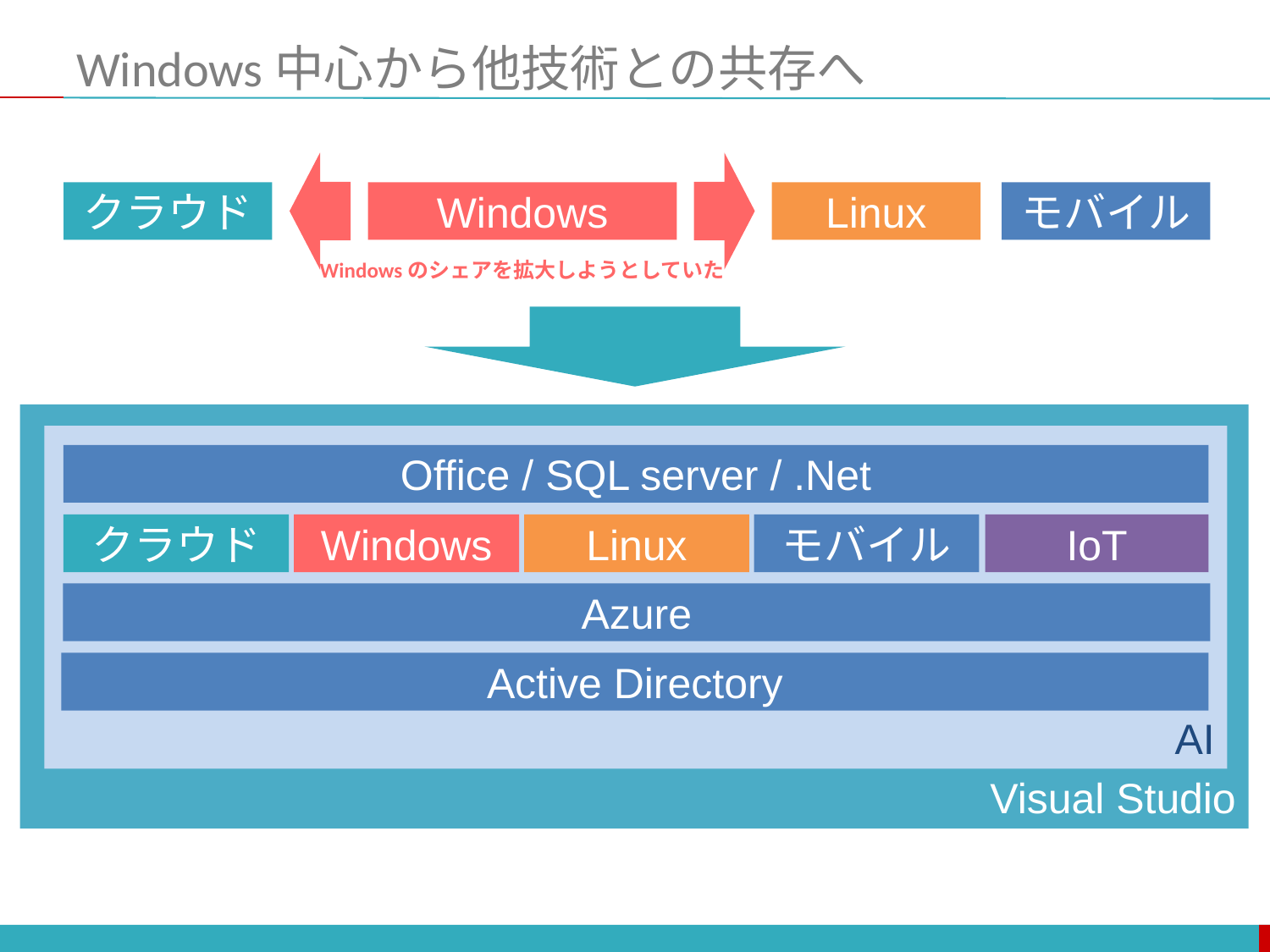

# Windows中心から他技術との共存へ

クラウド
Windows
Linux
モバイル
Windowsのシェアを拡大しようとしていた

Visual Studio
AI
Office / SQL server / .Net
クラウド
Windows
Linux
モバイル
IoT
Azure
Active Directory